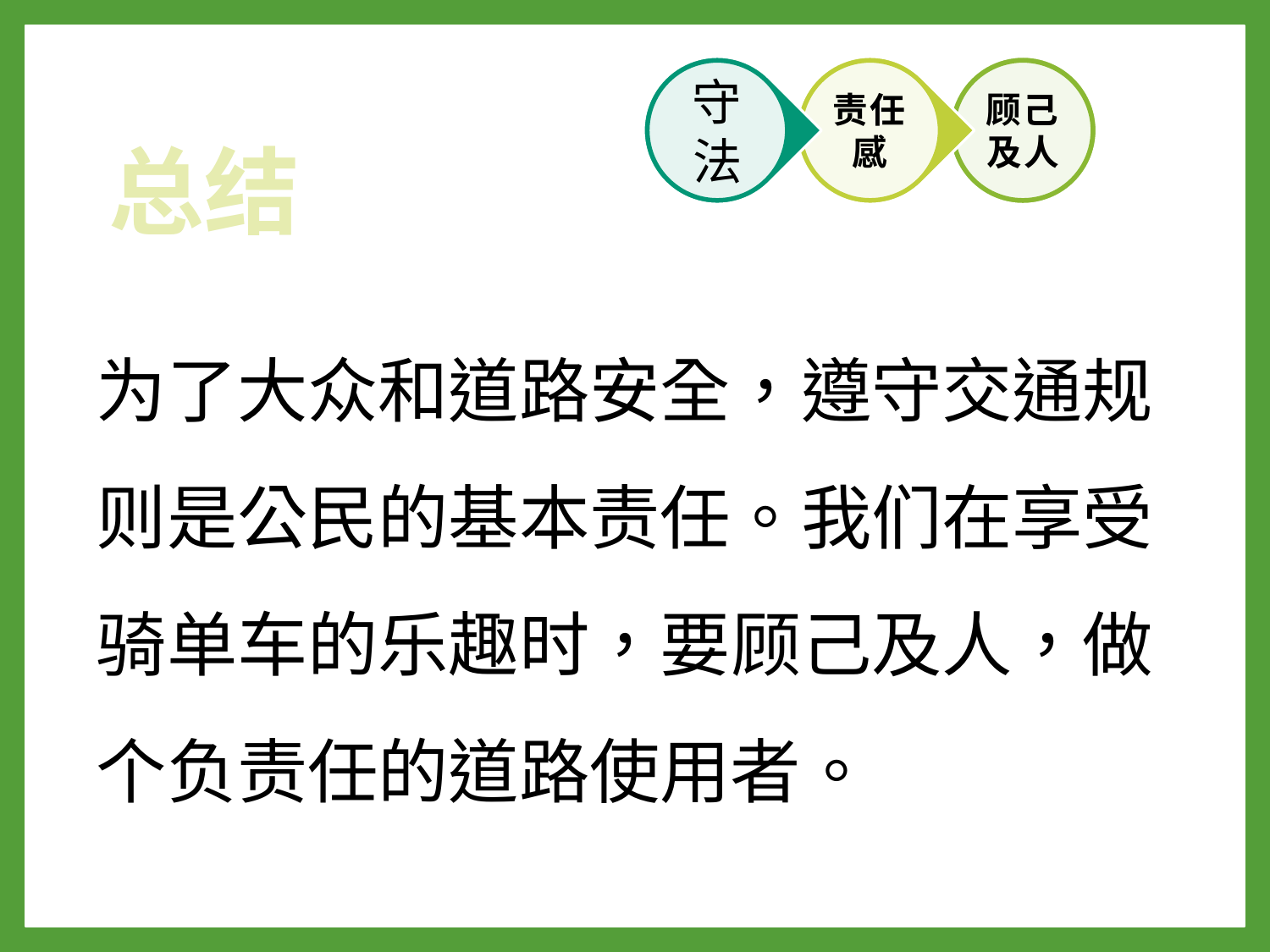

顾己及人
责任感
守法
# 总结
为了大众和道路安全，遵守交通规则是公民的基本责任。我们在享受骑单车的乐趣时，要顾己及人，做个负责任的道路使用者。